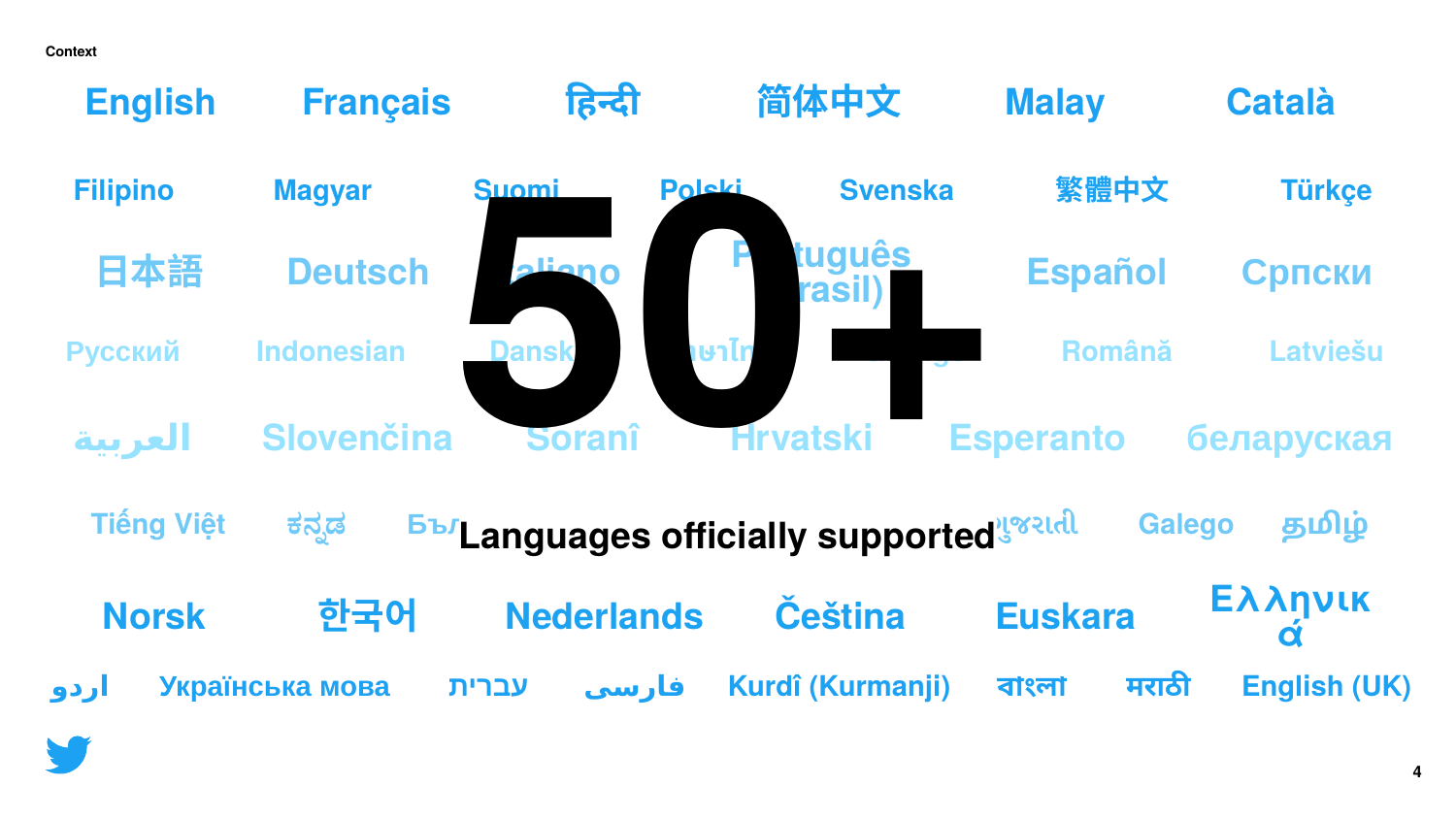

Context
English
Français
हिन्दी
简体中文
Malay
Català
Filipino
Magyar
Suomi
Polski
Svenska
繁體中文
Türkçe
50+
日本語
Deutsch
Italiano
Português (Brasil)
Español
Српски
Русский
Indonesian
Dansk
ภาษาไทย
Gaeilge
Română
Latviešu
العربية
Slovenčina
Soranî
Hrvatski
Esperanto
беларуская
Tiếng Việt
ಕನ್ನಡ
Български език
Cymraeg
Shqip
ગુજરાતી
Galego
தமிழ்
Languages officially supported
Norsk
한국어
Nederlands
Čeština
Euskara
Ελληνικά
اردو
Українська мова
עברית
فارسی
Kurdî (Kurmanji)
বাংলা
मराठी
English (UK)
4